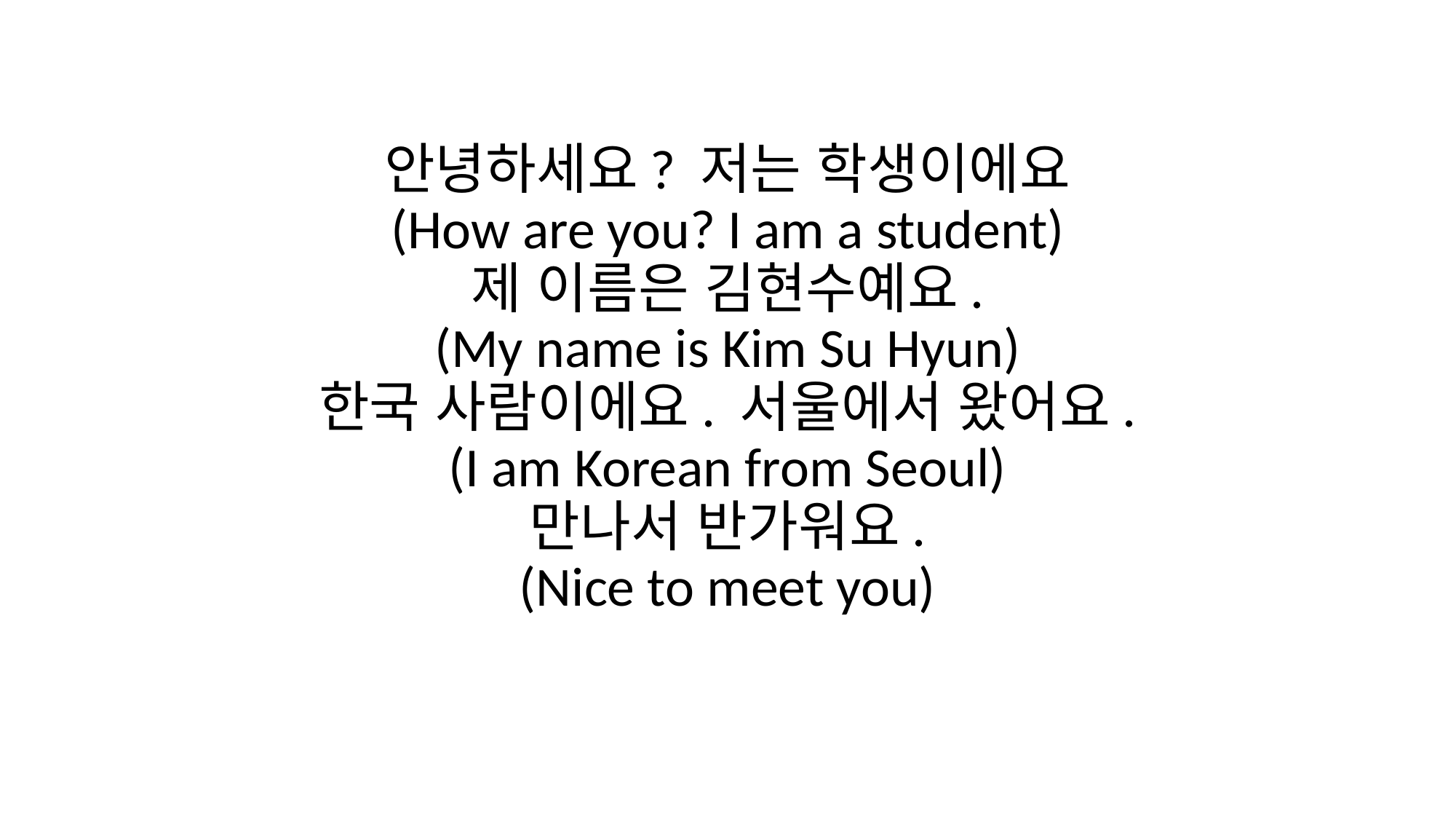

# 안녕하세요? 저는 학생이에요 (How are you? I am a student) 제 이름은 김현수예요. (My name is Kim Su Hyun) 한국 사람이에요. 서울에서 왔어요. (I am Korean from Seoul) 만나서 반가워요. (Nice to meet you)